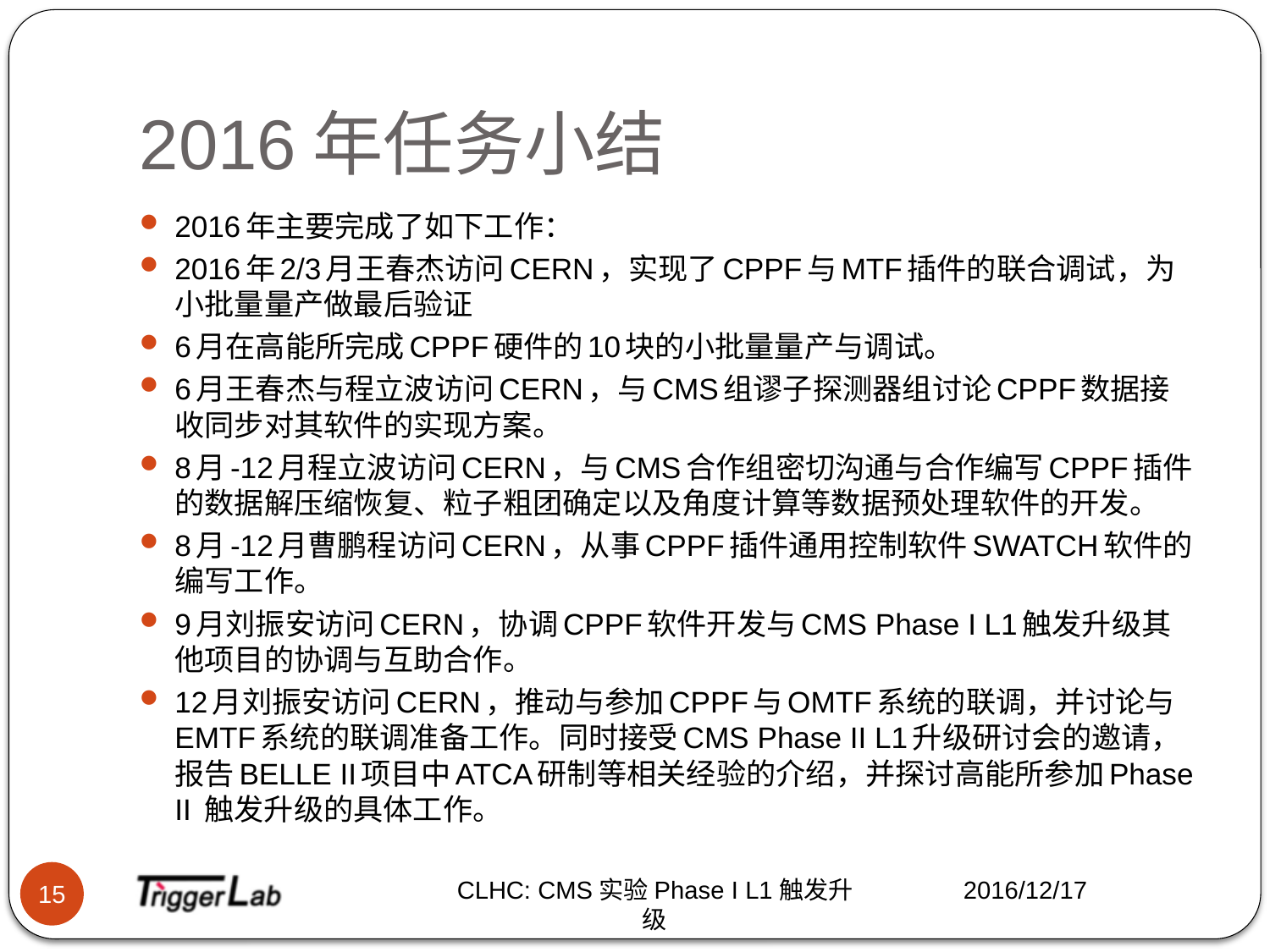

# 2016年任务小结
2016年主要完成了如下工作：
2016年2/3月王春杰访问CERN，实现了CPPF与MTF插件的联合调试，为小批量量产做最后验证
6月在高能所完成CPPF硬件的10块的小批量量产与调试。
6月王春杰与程立波访问CERN，与CMS组谬子探测器组讨论CPPF数据接收同步对其软件的实现方案。
8月-12月程立波访问CERN，与CMS合作组密切沟通与合作编写CPPF插件的数据解压缩恢复、粒子粗团确定以及角度计算等数据预处理软件的开发。
8月-12月曹鹏程访问CERN，从事CPPF插件通用控制软件SWATCH软件的编写工作。
9月刘振安访问CERN，协调CPPF软件开发与CMS Phase I L1触发升级其他项目的协调与互助合作。
12月刘振安访问CERN，推动与参加CPPF与OMTF系统的联调，并讨论与EMTF系统的联调准备工作。同时接受CMS Phase II L1升级研讨会的邀请，报告BELLE II项目中ATCA研制等相关经验的介绍，并探讨高能所参加Phase II 触发升级的具体工作。
15